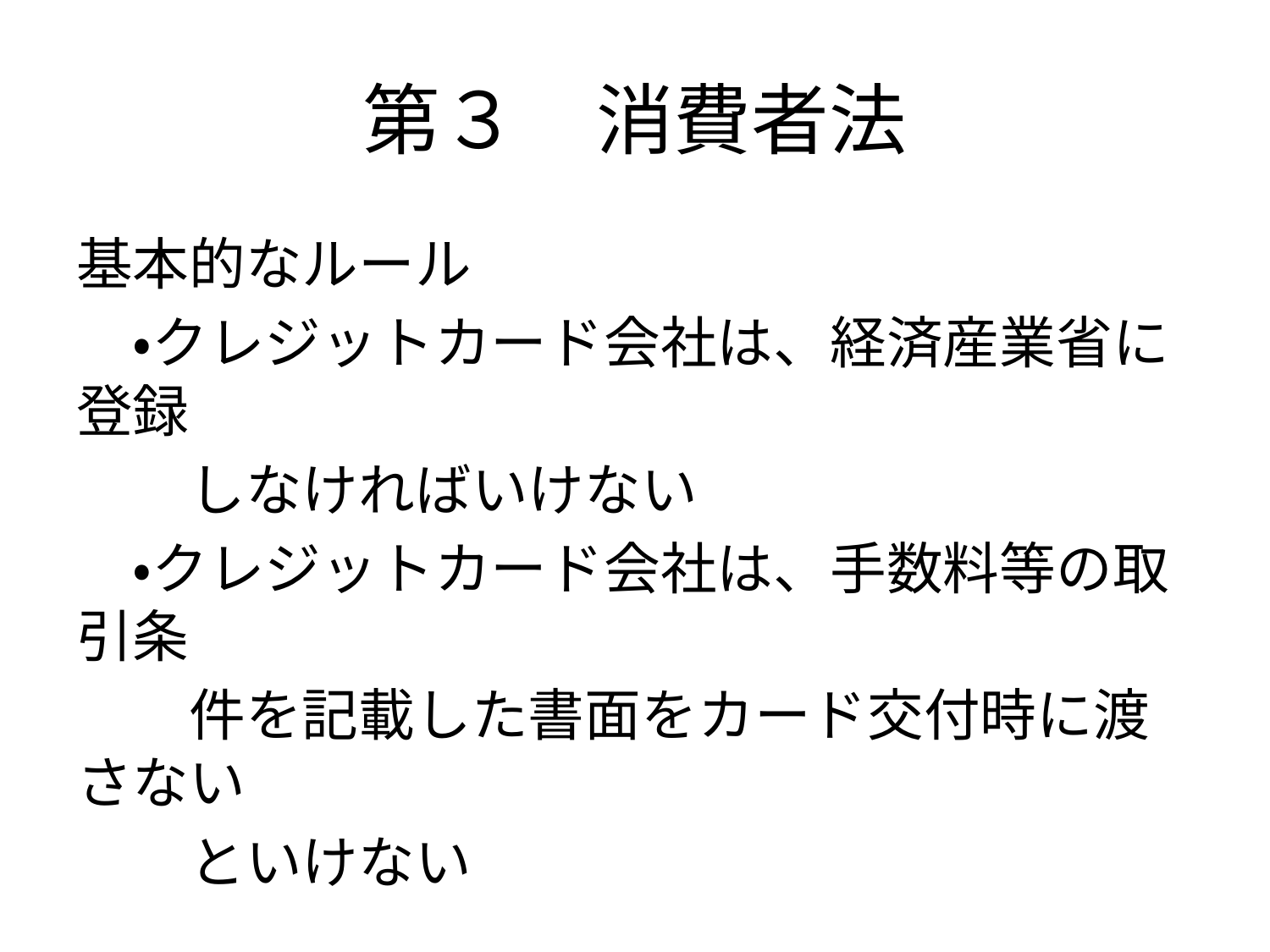

# 第３　消費者法
基本的なルール
　・クレジットカード会社は、経済産業省に登録
　　しなければいけない
　・クレジットカード会社は、手数料等の取引条
　　件を記載した書面をカード交付時に渡さない
　　といけない